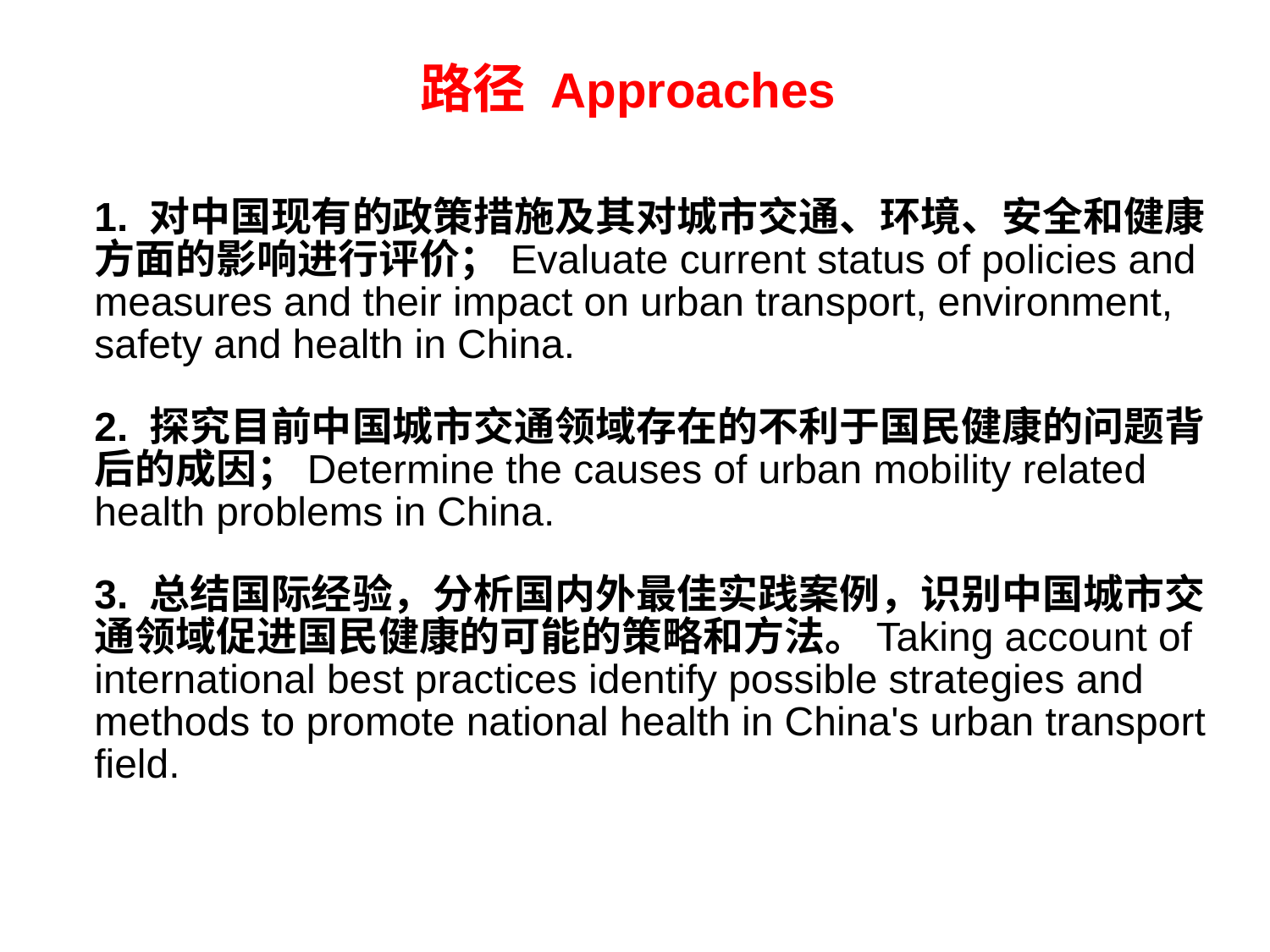

路径 Approaches
1. 对中国现有的政策措施及其对城市交通、环境、安全和健康方面的影响进行评价；Evaluate current status of policies and measures and their impact on urban transport, environment, safety and health in China.

2. 探究目前中国城市交通领域存在的不利于国民健康的问题背后的成因；Determine the causes of urban mobility related health problems in China.

3. 总结国际经验，分析国内外最佳实践案例，识别中国城市交通领域促进国民健康的可能的策略和方法。Taking account of international best practices identify possible strategies and methods to promote national health in China's urban transport field.